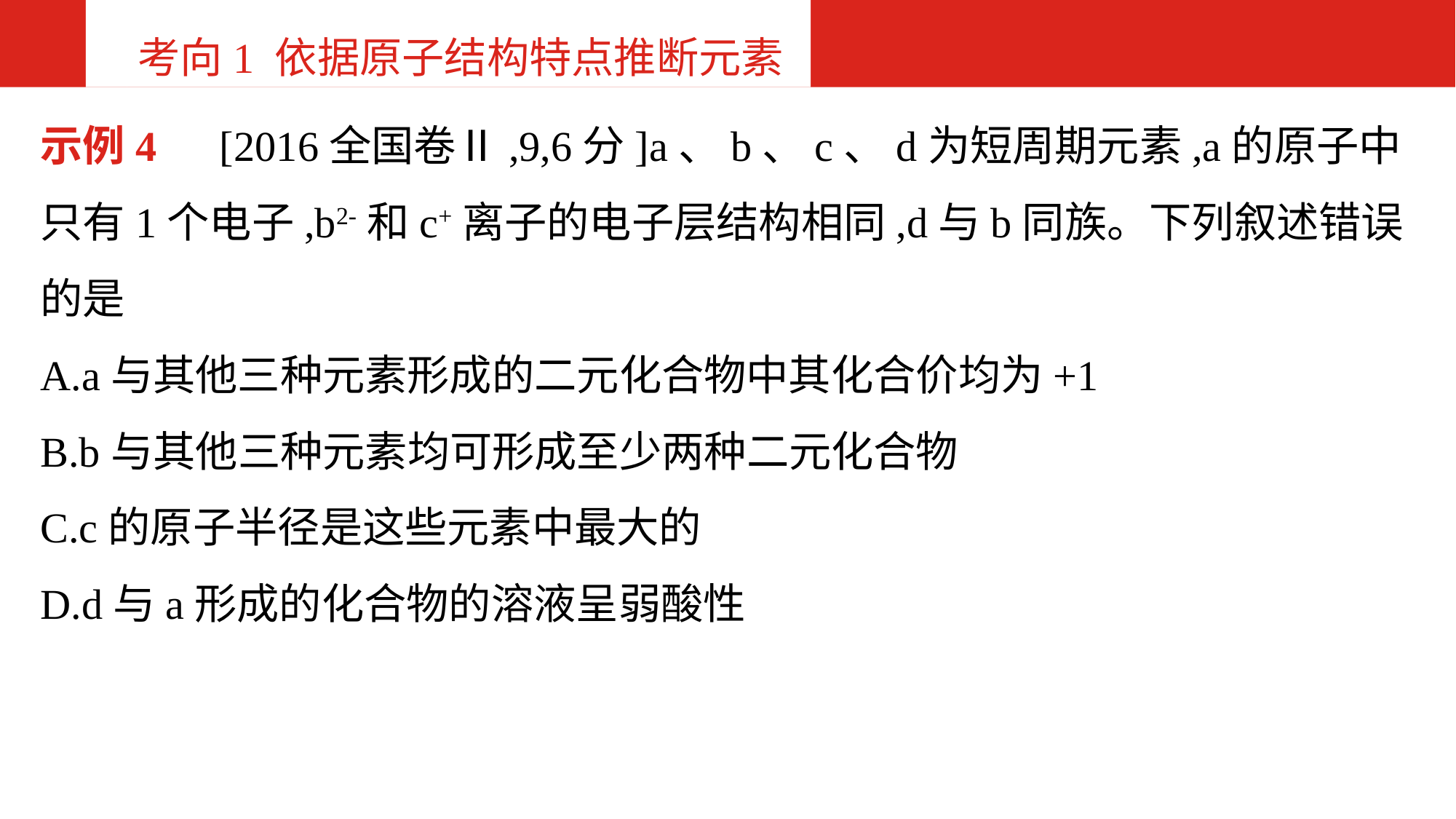

考向1 依据原子结构特点推断元素

示例4　[2016全国卷Ⅱ,9,6分]a、b、c、d为短周期元素,a的原子中只有1个电子,b2-和c+离子的电子层结构相同,d与b同族。下列叙述错误的是
A.a与其他三种元素形成的二元化合物中其化合价均为+1
B.b与其他三种元素均可形成至少两种二元化合物
C.c的原子半径是这些元素中最大的
D.d与a形成的化合物的溶液呈弱酸性